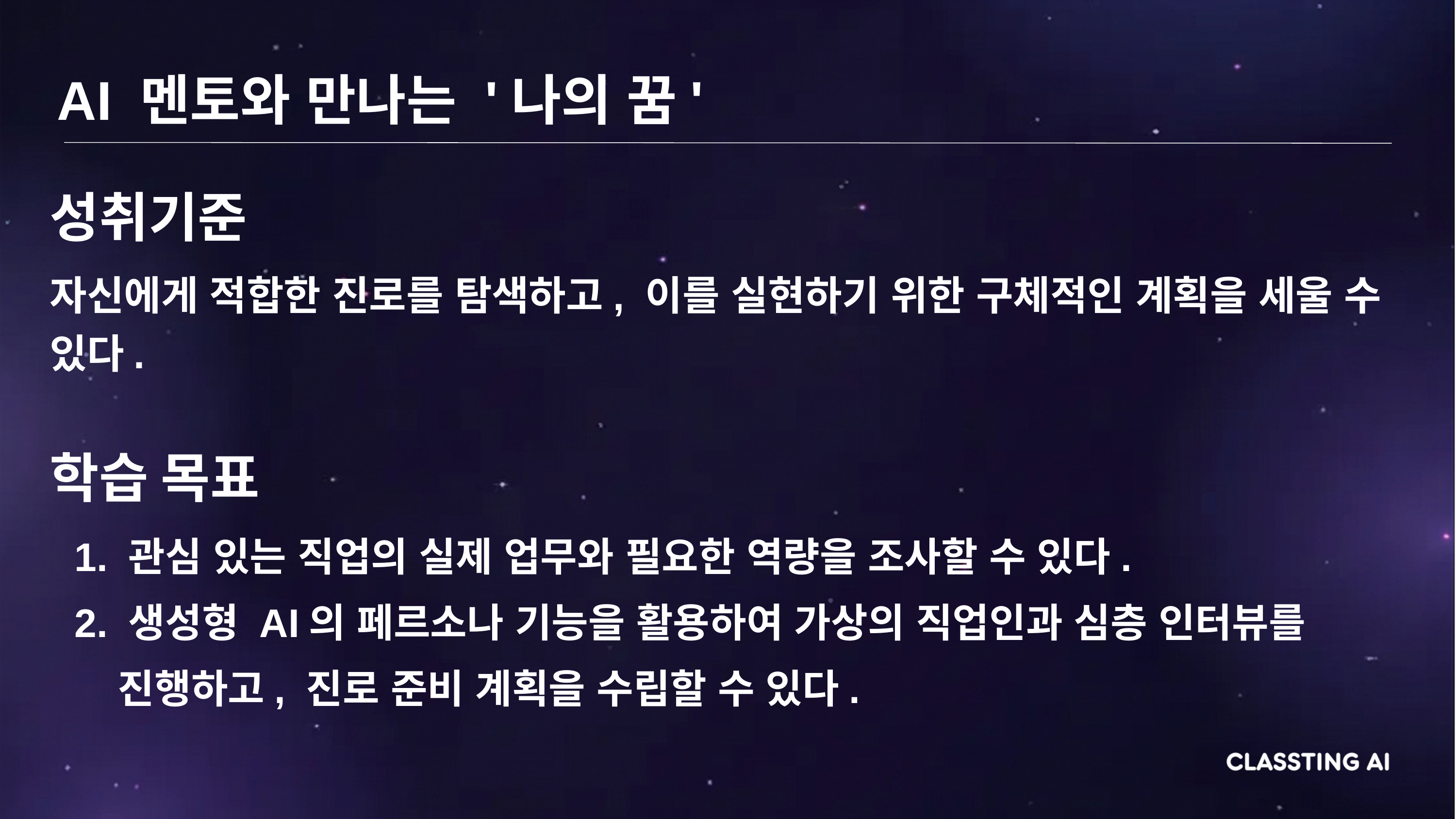

AI 멘토와 만나는 '나의 꿈'

성취기준
자신에게 적합한 진로를 탐색하고, 이를 실현하기 위한 구체적인 계획을 세울 수 있다.
학습 목표
1. 관심 있는 직업의 실제 업무와 필요한 역량을 조사할 수 있다.
2. 생성형 AI의 페르소나 기능을 활용하여 가상의 직업인과 심층 인터뷰를
   진행하고, 진로 준비 계획을 수립할 수 있다.